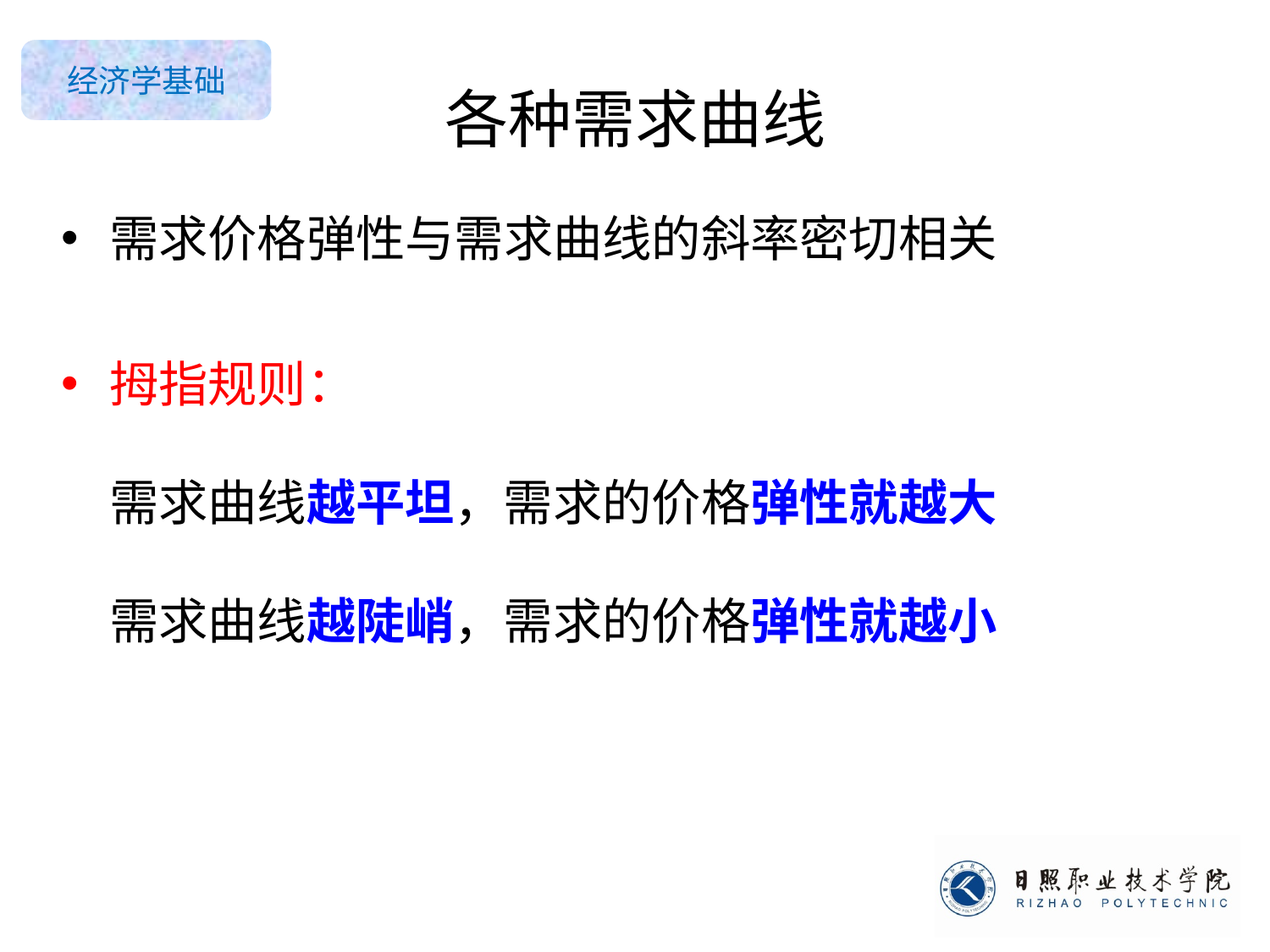

各种需求曲线
0
需求价格弹性与需求曲线的斜率密切相关
拇指规则：
需求曲线越平坦，需求的价格弹性就越大
需求曲线越陡峭，需求的价格弹性就越小